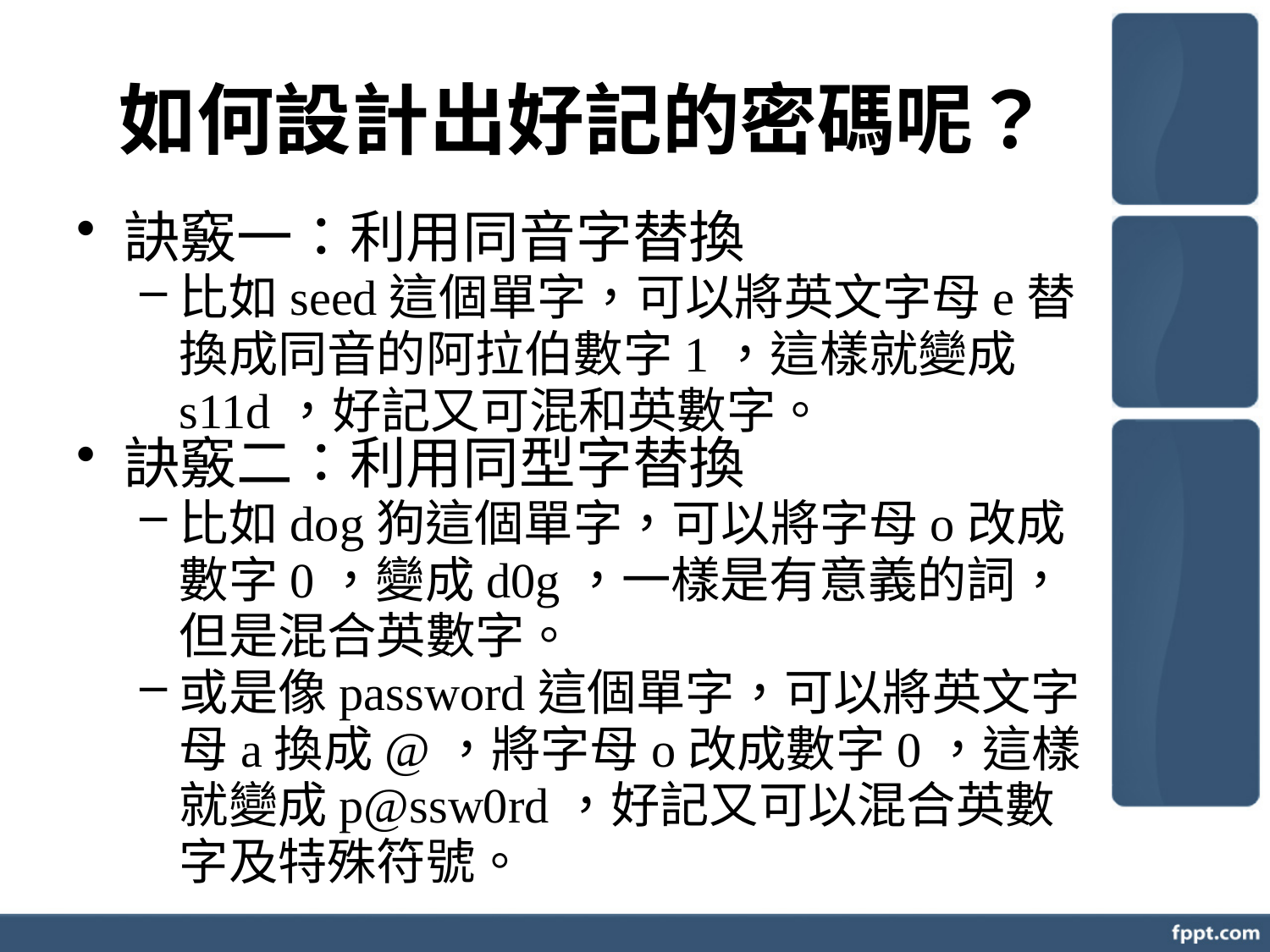

# 如何設計出好記的密碼呢？
訣竅一：利用同音字替換
比如seed這個單字，可以將英文字母e替換成同音的阿拉伯數字1，這樣就變成s11d，好記又可混和英數字。
訣竅二：利用同型字替換
比如dog狗這個單字，可以將字母o改成數字0，變成d0g，一樣是有意義的詞，但是混合英數字。
或是像password這個單字，可以將英文字母a換成@，將字母o改成數字0，這樣就變成p@ssw0rd，好記又可以混合英數字及特殊符號。